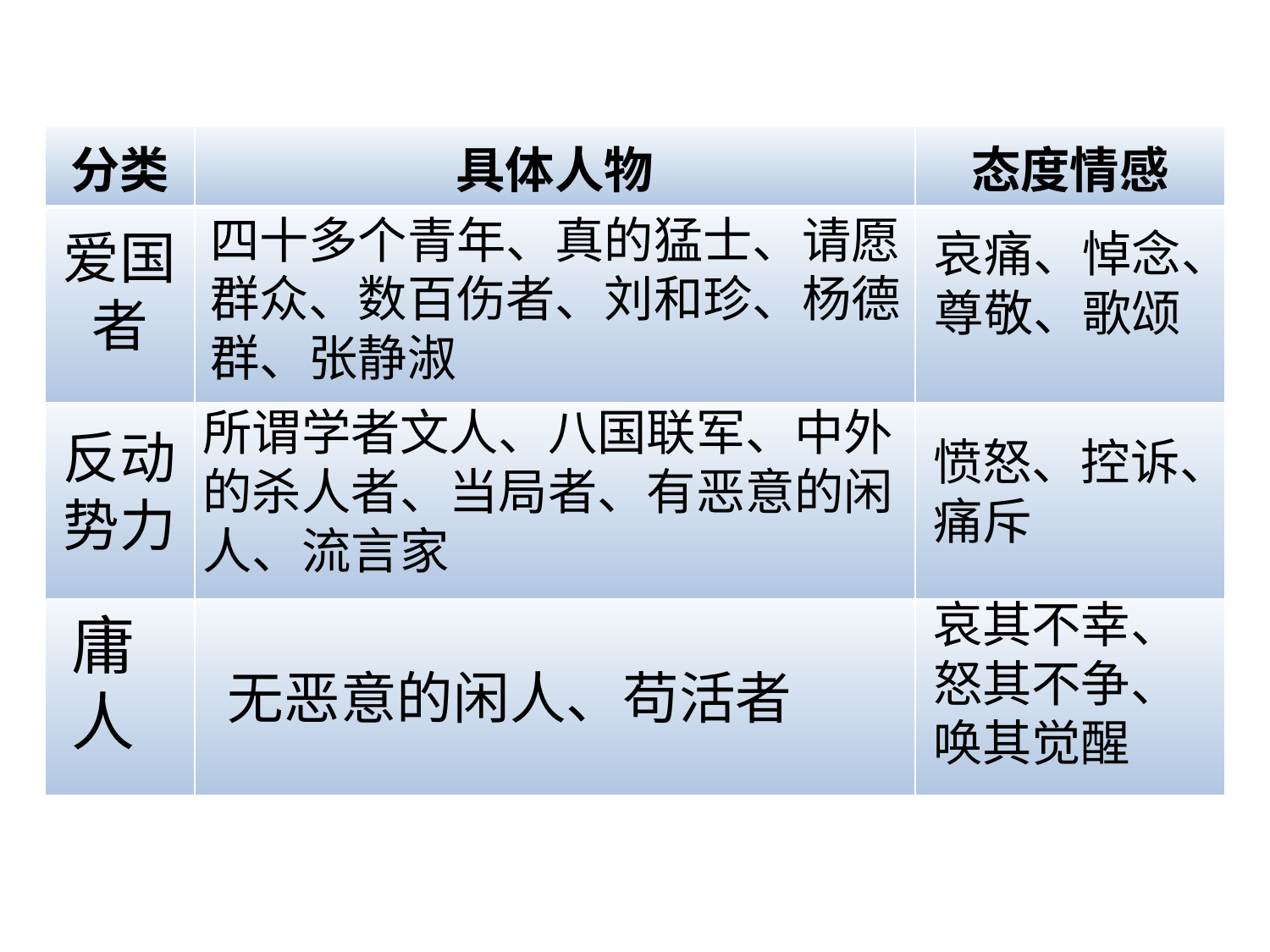

| 分类 | 具体人物 | 态度情感 |
| --- | --- | --- |
|  |  |  |
|  |  |  |
|  |  |  |
四十多个青年、真的猛士、请愿群众、数百伤者、刘和珍、杨德群、张静淑
爱国者
哀痛、悼念、尊敬、歌颂
所谓学者文人、八国联军、中外的杀人者、当局者、有恶意的闲人、流言家
反动
势力
愤怒、控诉、痛斥
哀其不幸、怒其不争、唤其觉醒
庸人
无恶意的闲人、苟活者